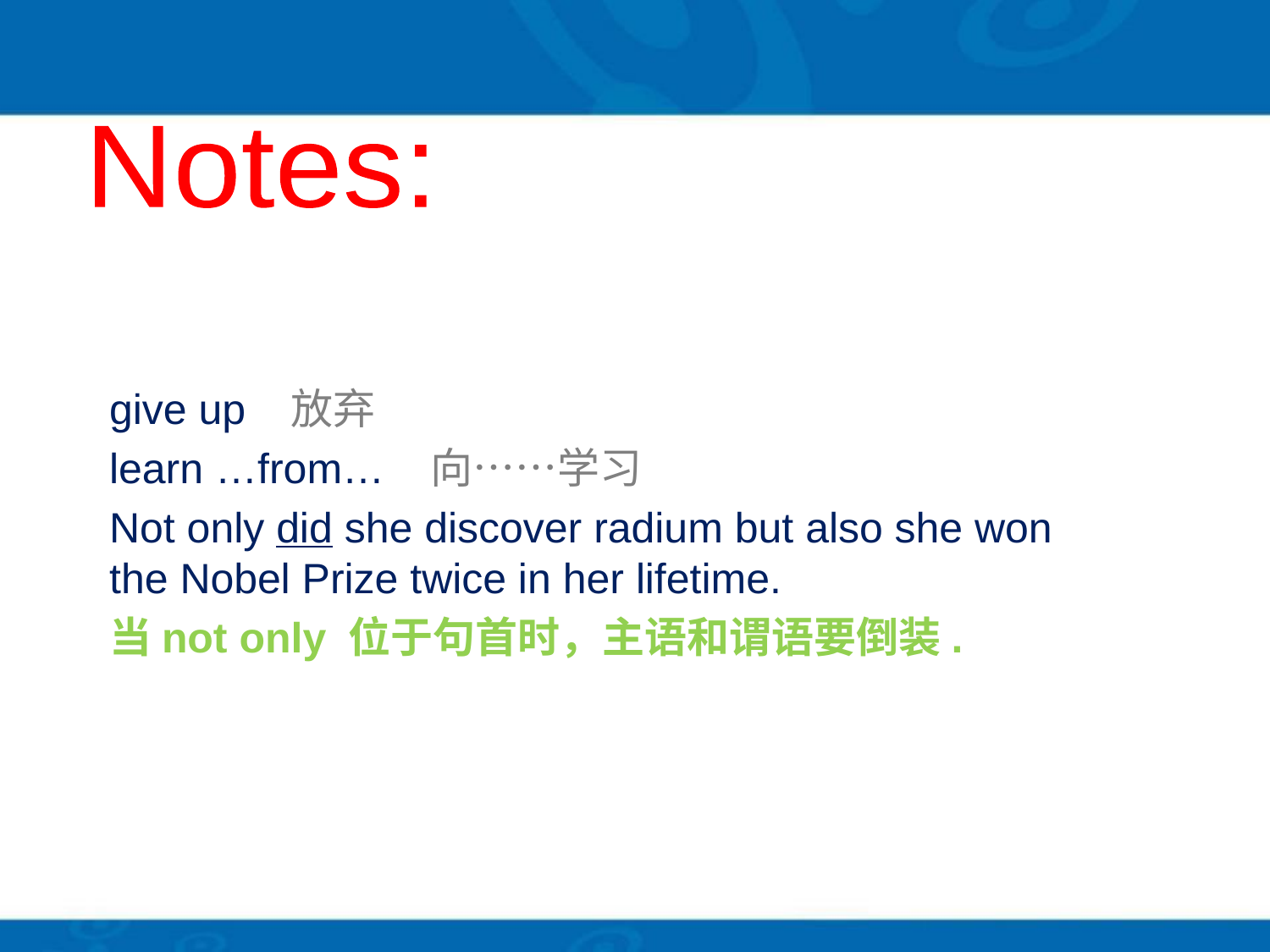

Notes:
give up   放弃
learn …from…   向……学习
Not only did she discover radium but also she won the Nobel Prize twice in her lifetime.
当not only 位于句首时，主语和谓语要倒装.